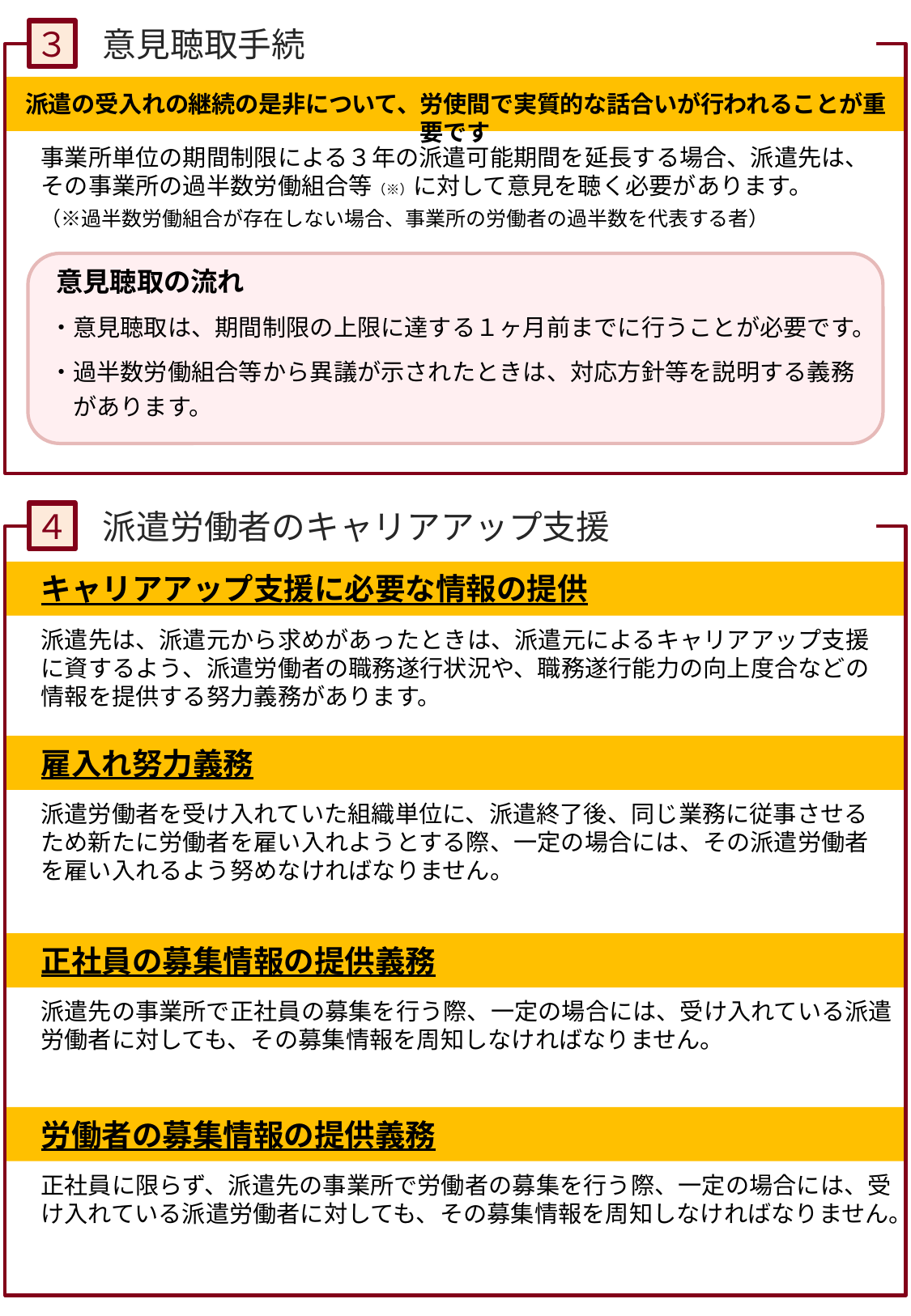

３
 意見聴取手続

派遣の受入れの継続の是非について、労使間で実質的な話合いが行われることが重要です
事業所単位の期間制限による３年の派遣可能期間を延長する場合、派遣先は、その事業所の過半数労働組合等（※）に対して意見を聴く必要があります。

（※過半数労働組合が存在しない場合、事業所の労働者の過半数を代表する者）

意見聴取の流れ
・意見聴取は、期間制限の上限に達する１ヶ月前までに行うことが必要です。

・過半数労働組合等から異議が示されたときは、対応方針等を説明する義務
　があります。
４
 派遣労働者のキャリアアップ支援

キャリアアップ支援に必要な情報の提供
派遣先は、派遣元から求めがあったときは、派遣元によるキャリアアップ支援に資するよう、派遣労働者の職務遂行状況や、職務遂行能力の向上度合などの
情報を提供する努力義務があります。

雇入れ努力義務
派遣労働者を受け入れていた組織単位に、派遣終了後、同じ業務に従事させる　ため新たに労働者を雇い入れようとする際、一定の場合には、その派遣労働者　を雇い入れるよう努めなければなりません。

正社員の募集情報の提供義務
派遣先の事業所で正社員の募集を行う際、一定の場合には、受け入れている派遣労働者に対しても、その募集情報を周知しなければなりません。

労働者の募集情報の提供義務
正社員に限らず、派遣先の事業所で労働者の募集を行う際、一定の場合には、受け入れている派遣労働者に対しても、その募集情報を周知しなければなりません。